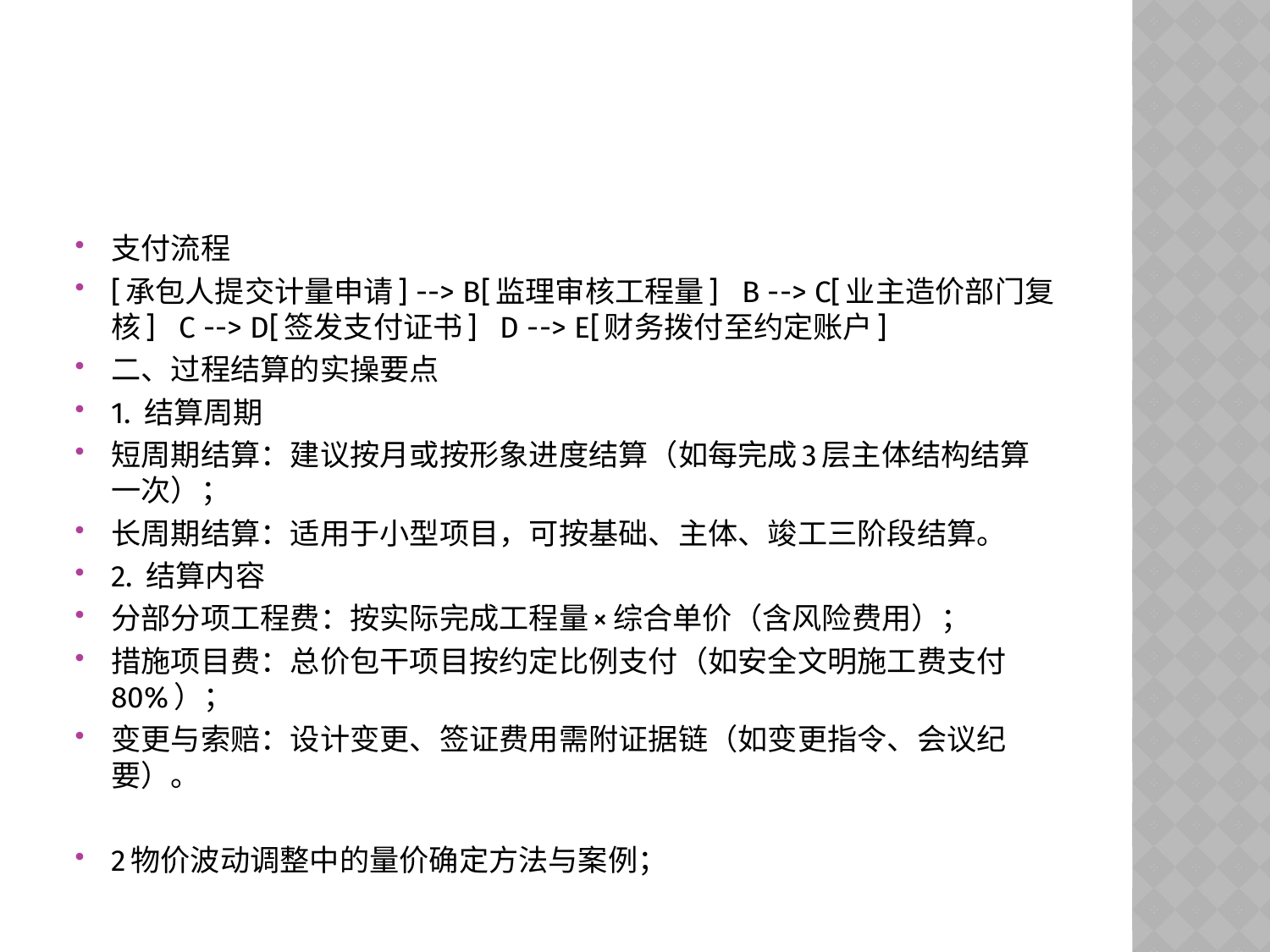

#
支付流程
[承包人提交计量申请] --> B[监理审核工程量]   B --> C[业主造价部门复核]   C --> D[签发支付证书]   D --> E[财务拨付至约定账户]
二、过程结算的实操要点
1. 结算周期
短周期结算：建议按月或按形象进度结算（如每完成3层主体结构结算一次）；
长周期结算：适用于小型项目，可按基础、主体、竣工三阶段结算。
2. 结算内容
分部分项工程费：按实际完成工程量×综合单价（含风险费用）；
措施项目费：总价包干项目按约定比例支付（如安全文明施工费支付80%）；
变更与索赔：设计变更、签证费用需附证据链（如变更指令、会议纪要）。

2物价波动调整中的量价确定方法与案例；